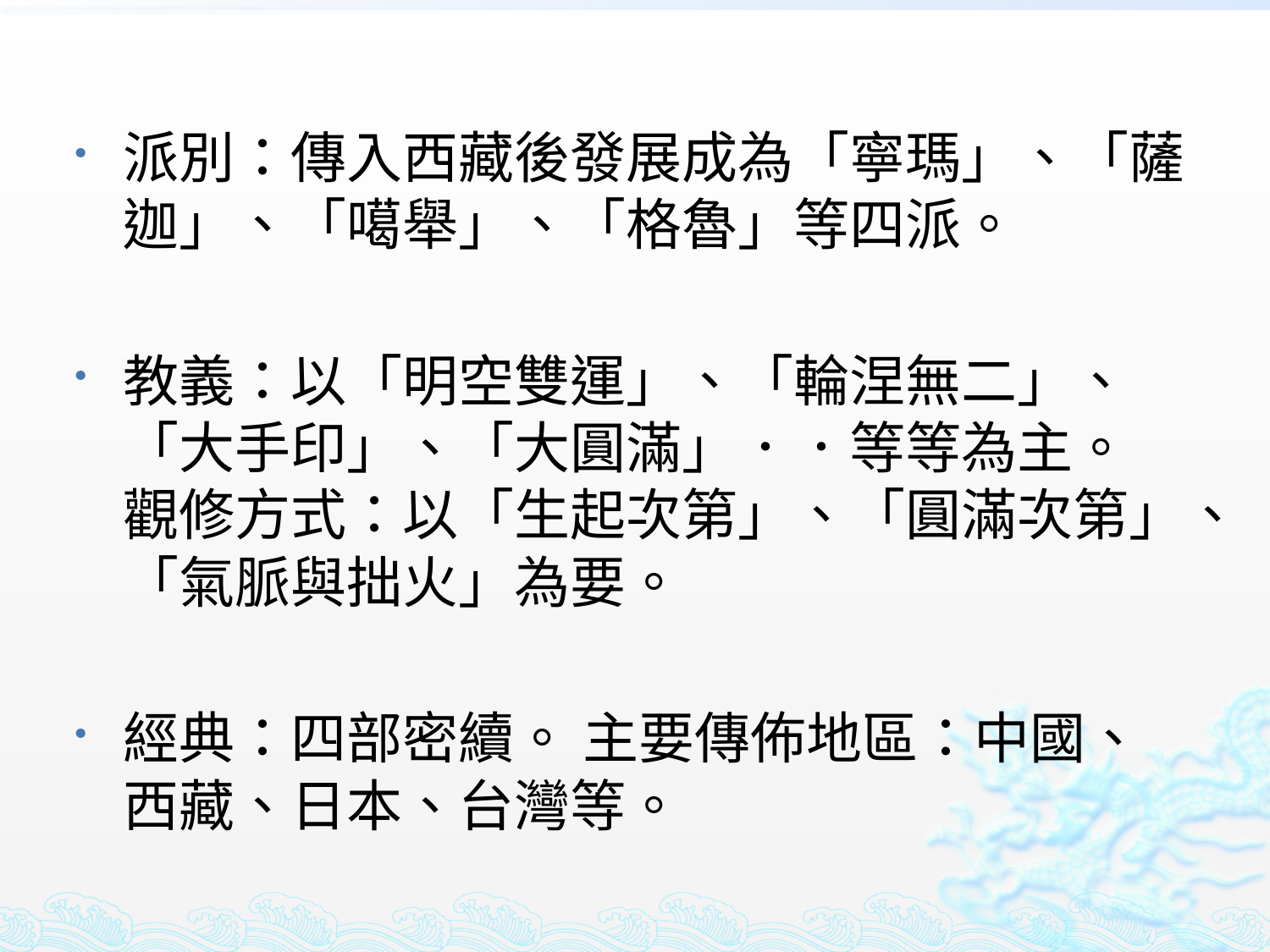

派別：傳入西藏後發展成為「寧瑪」、「薩迦」、「噶舉」、「格魯」等四派。

教義：以「明空雙運」、「輪涅無二」、「大手印」、「大圓滿」．．等等為主。 觀修方式：以「生起次第」、「圓滿次第」、「氣脈與拙火」為要。

經典：四部密續。 主要傳佈地區：中國、西藏、日本、台灣等。